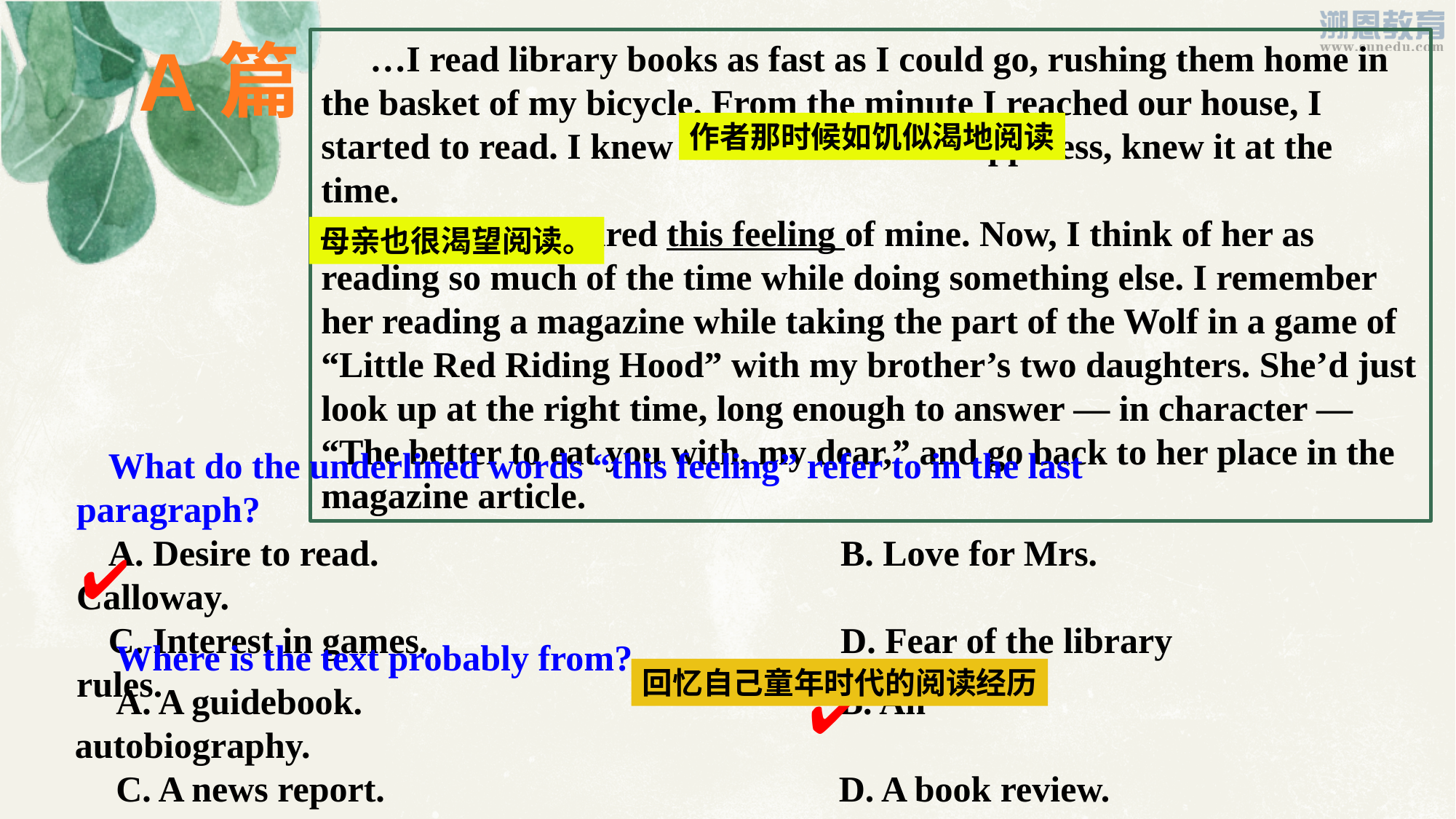

A篇
…I read library books as fast as I could go, rushing them home in the basket of my bicycle. From the minute I reached our house, I started to read. I knew this was extreme happiness, knew it at the time.
My mother shared this feeling of mine. Now, I think of her as reading so much of the time while doing something else. I remember her reading a magazine while taking the part of the Wolf in a game of “Little Red Riding Hood” with my brother’s two daughters. She’d just look up at the right time, long enough to answer — in character — “The better to eat you with, my dear,” and go back to her place in the magazine article.
作者那时候如饥似渴地阅读
母亲也很渴望阅读。
What do the underlined words “this feeling” refer to in the last paragraph?
A. Desire to read.					B. Love for Mrs. Calloway.
C. Interest in games.				D. Fear of the library rules.
✔
 Where is the text probably from?
 A. A guidebook.					B. An autobiography.
 C. A news report.					D. A book review.
回忆自己童年时代的阅读经历
✔